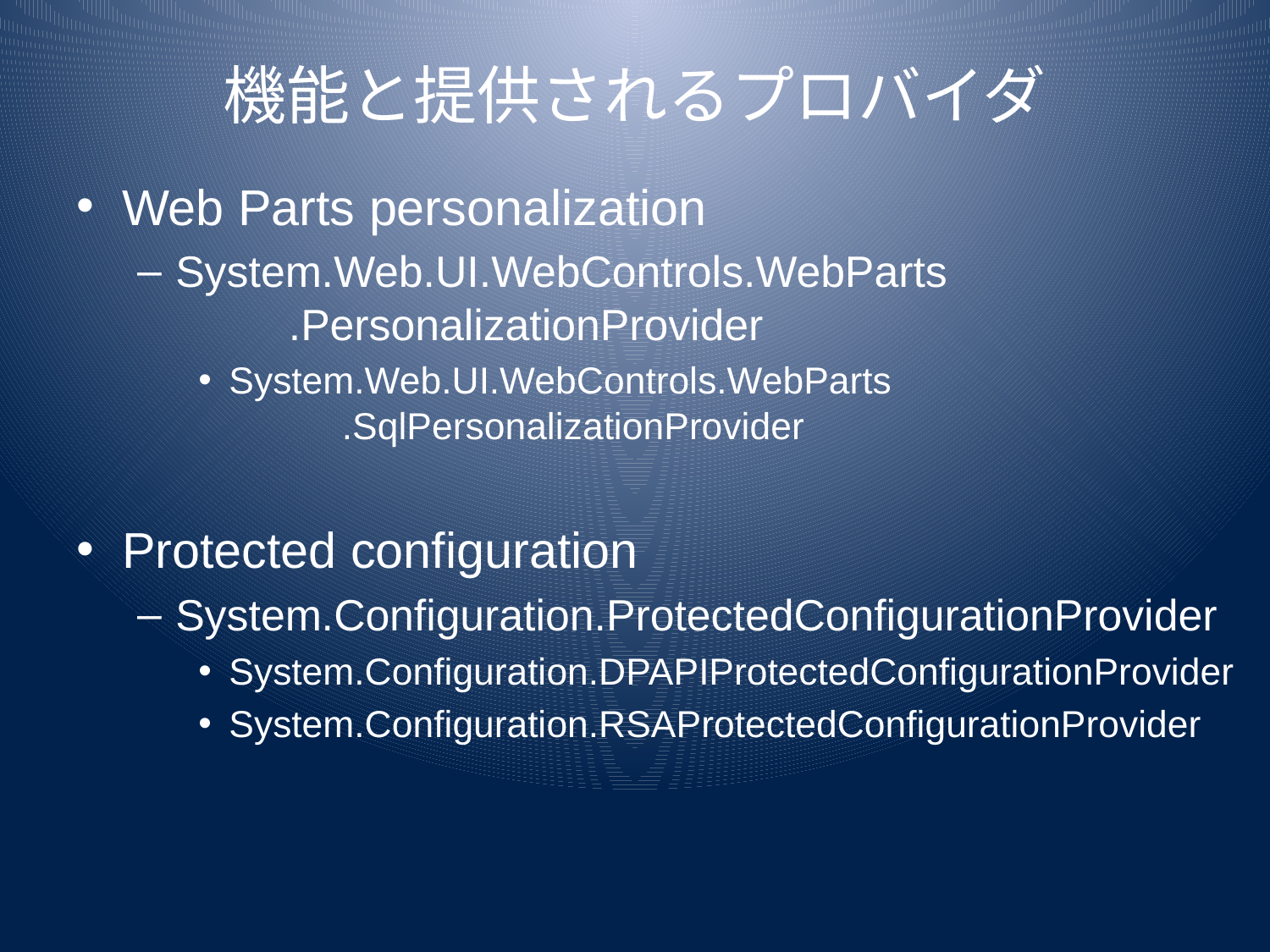

# 機能と提供されるプロバイダ
Web Parts personalization
System.Web.UI.WebControls.WebParts
					.PersonalizationProvider
System.Web.UI.WebControls.WebParts
				.SqlPersonalizationProvider

Protected configuration
System.Configuration.ProtectedConfigurationProvider
System.Configuration.DPAPIProtectedConfigurationProvider
System.Configuration.RSAProtectedConfigurationProvider